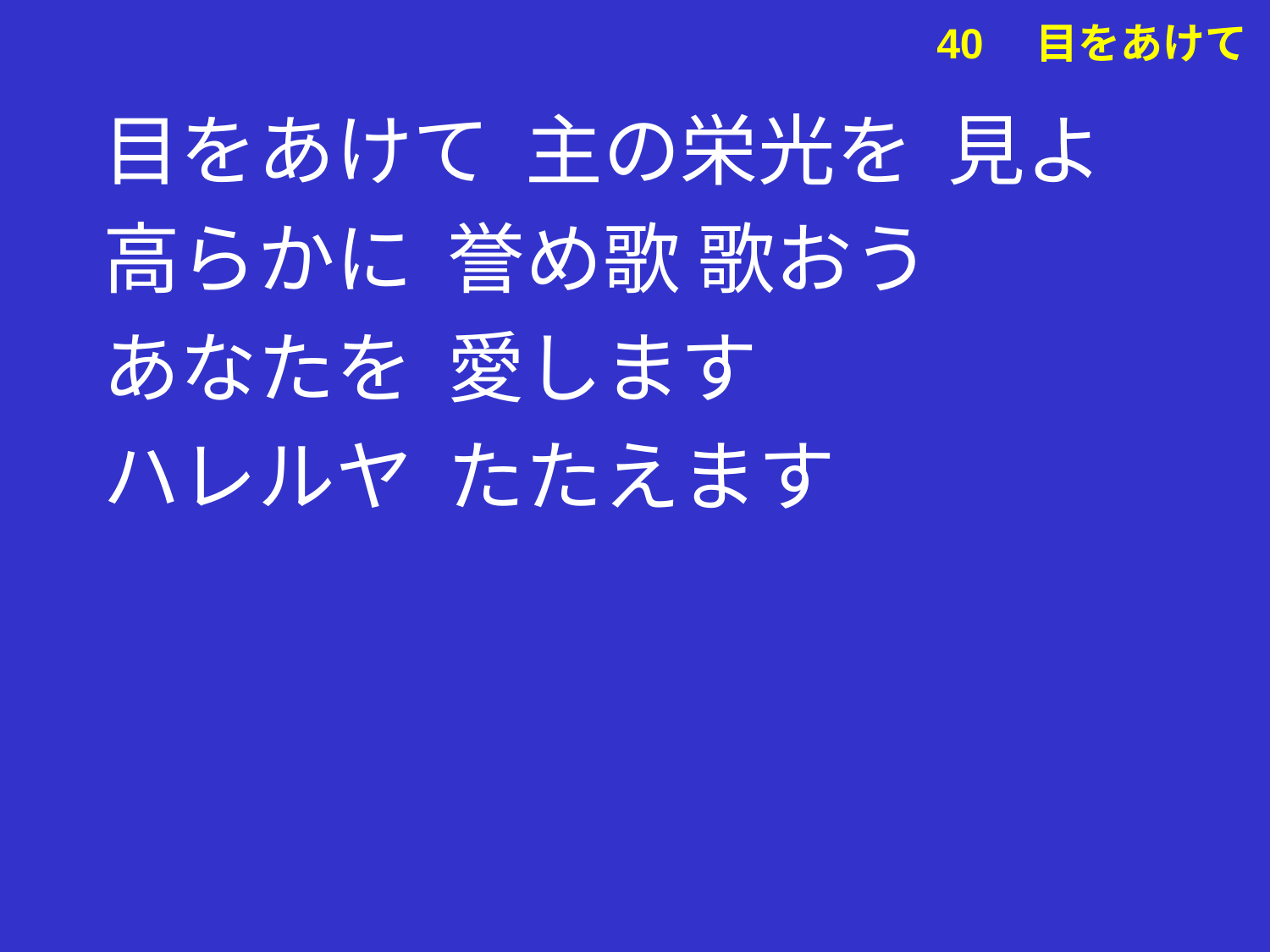

目をあけて  主の栄光を  見よ
高らかに  誉め歌 歌おう
あなたを  愛します
ハレルヤ  たたえます
# 40　目をあけて